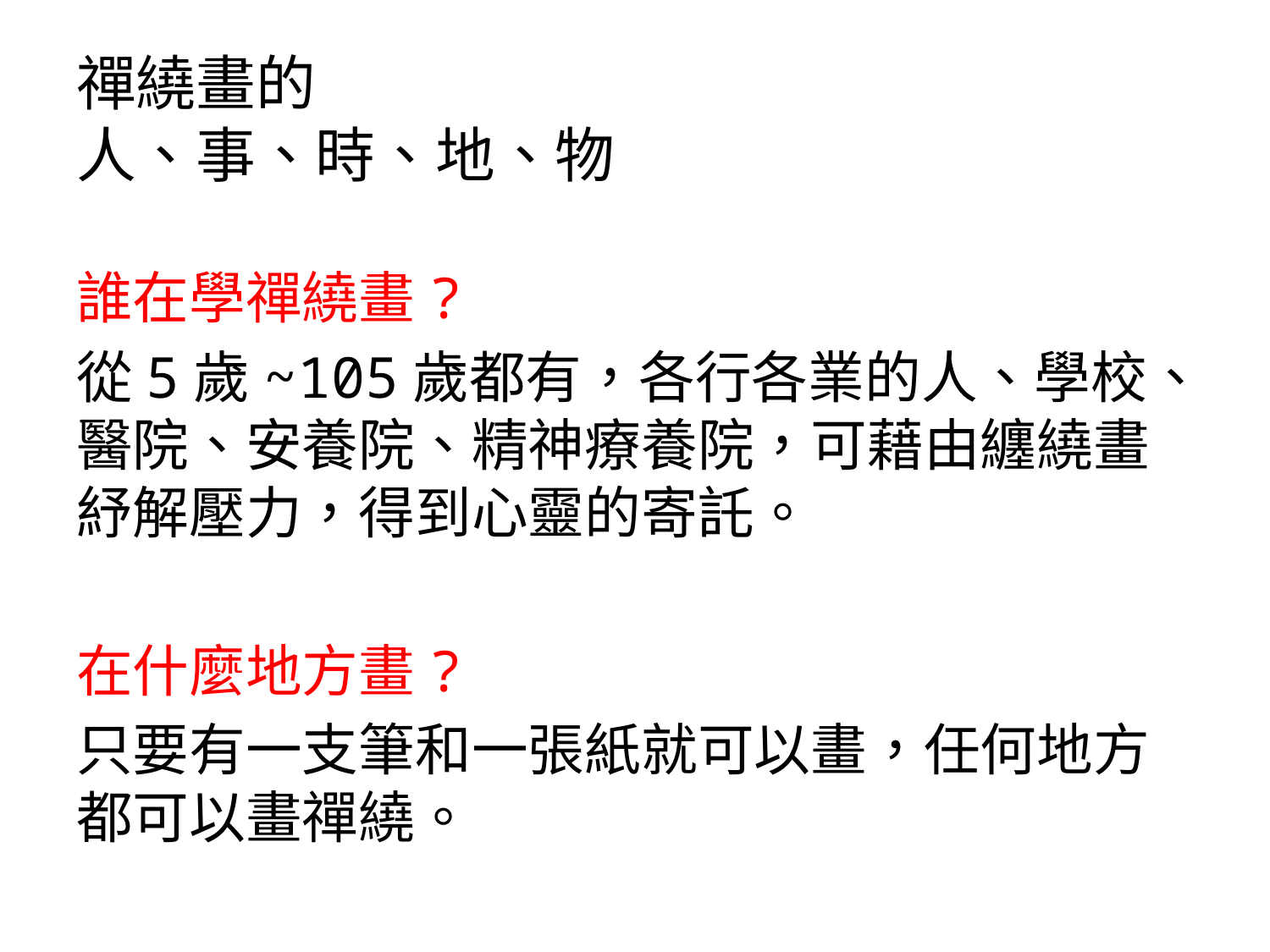

# 禪繞畫的 人、事、時、地、物
誰在學禪繞畫?
從5歲~105歲都有，各行各業的人、學校、醫院、安養院、精神療養院，可藉由纏繞畫紓解壓力，得到心靈的寄託。

在什麼地方畫?
只要有一支筆和一張紙就可以畫，任何地方都可以畫禪繞。